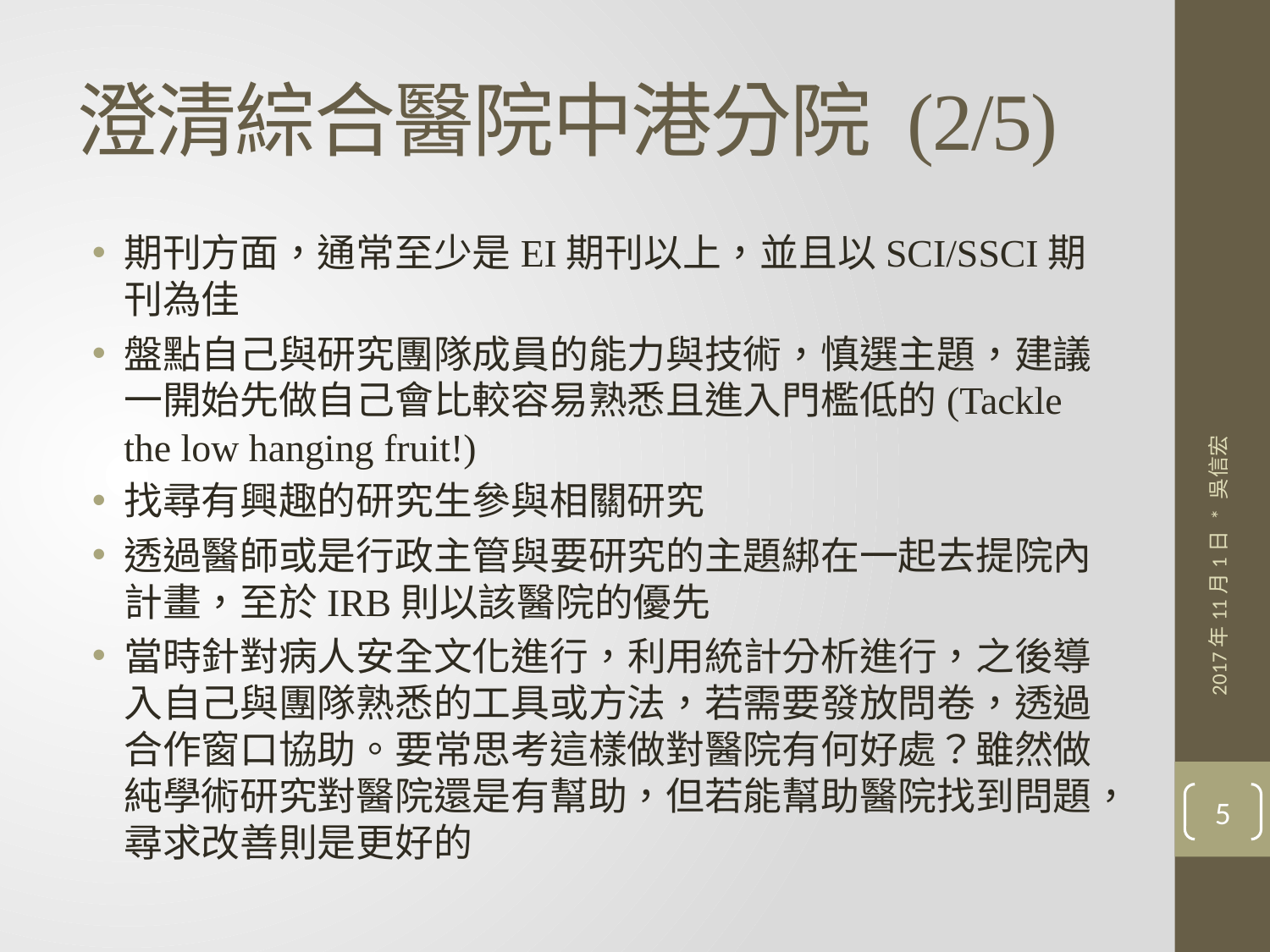

# 澄清綜合醫院中港分院 (2/5)
期刊方面，通常至少是EI期刊以上，並且以SCI/SSCI期刊為佳
盤點自己與研究團隊成員的能力與技術，慎選主題，建議一開始先做自己會比較容易熟悉且進入門檻低的(Tackle the low hanging fruit!)
找尋有興趣的研究生參與相關研究
透過醫師或是行政主管與要研究的主題綁在一起去提院內計畫，至於IRB則以該醫院的優先
當時針對病人安全文化進行，利用統計分析進行，之後導入自己與團隊熟悉的工具或方法，若需要發放問卷，透過合作窗口協助。要常思考這樣做對醫院有何好處？雖然做純學術研究對醫院還是有幫助，但若能幫助醫院找到問題，尋求改善則是更好的
2017年11月1日 * 吳信宏
5